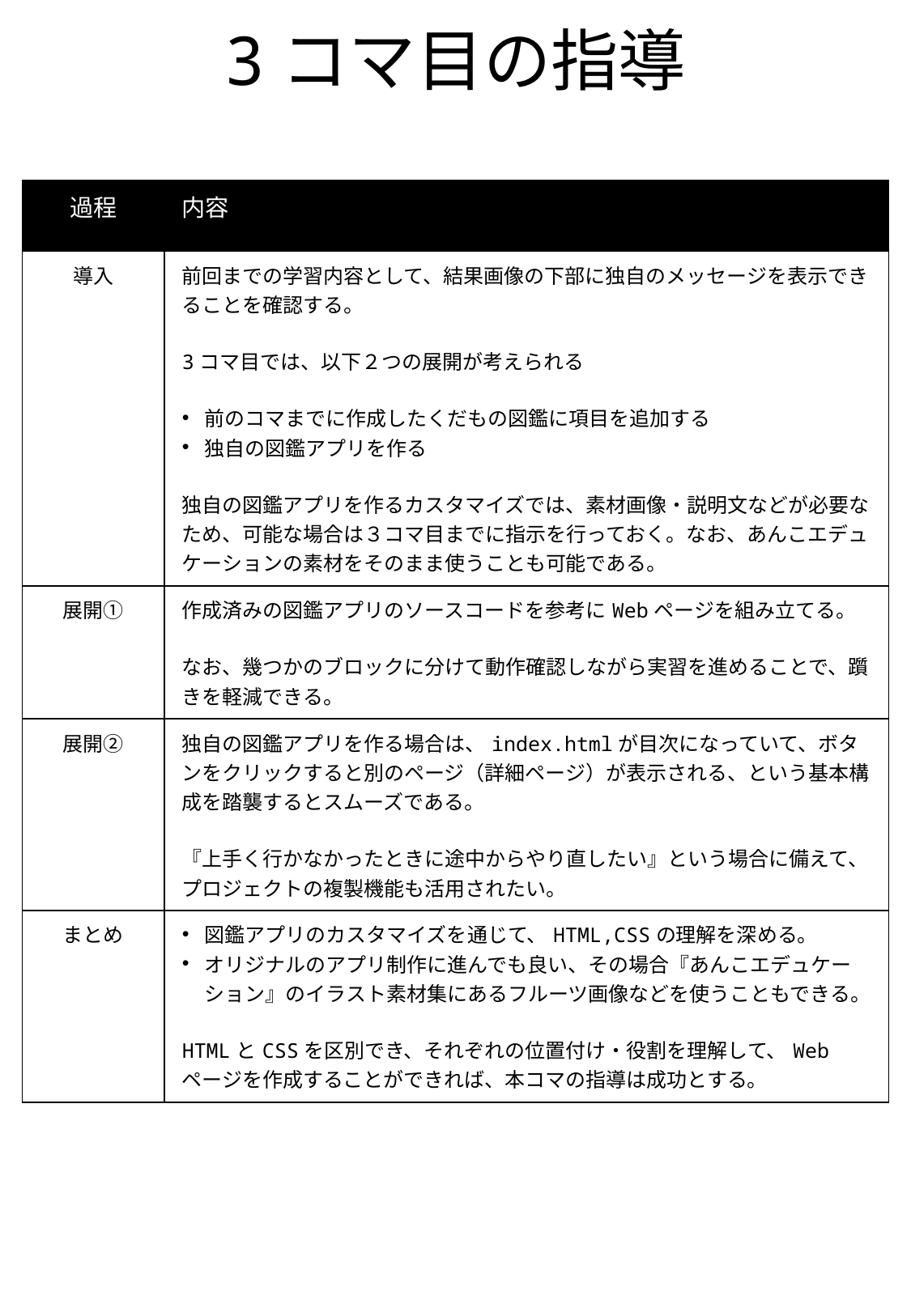

# 3コマ目の指導
| 過程 | 内容 |
| --- | --- |
| 導入 | 前回までの学習内容として、結果画像の下部に独自のメッセージを表示できることを確認する。 3コマ目では、以下２つの展開が考えられる 前のコマまでに作成したくだもの図鑑に項目を追加する 独自の図鑑アプリを作る 独自の図鑑アプリを作るカスタマイズでは、素材画像・説明文などが必要なため、可能な場合は３コマ目までに指示を行っておく。なお、あんこエデュケーションの素材をそのまま使うことも可能である。 |
| 展開① | 作成済みの図鑑アプリのソースコードを参考にWebページを組み立てる。 なお、幾つかのブロックに分けて動作確認しながら実習を進めることで、躓きを軽減できる。 |
| 展開② | 独自の図鑑アプリを作る場合は、index.htmlが目次になっていて、ボタンをクリックすると別のページ（詳細ページ）が表示される、という基本構成を踏襲するとスムーズである。 『上手く行かなかったときに途中からやり直したい』という場合に備えて、プロジェクトの複製機能も活用されたい。 |
| まとめ | 図鑑アプリのカスタマイズを通じて、HTML,CSSの理解を深める。 オリジナルのアプリ制作に進んでも良い、その場合『あんこエデュケーション』のイラスト素材集にあるフルーツ画像などを使うこともできる。 HTMLとCSSを区別でき、それぞれの位置付け・役割を理解して、Webページを作成することができれば、本コマの指導は成功とする。 |